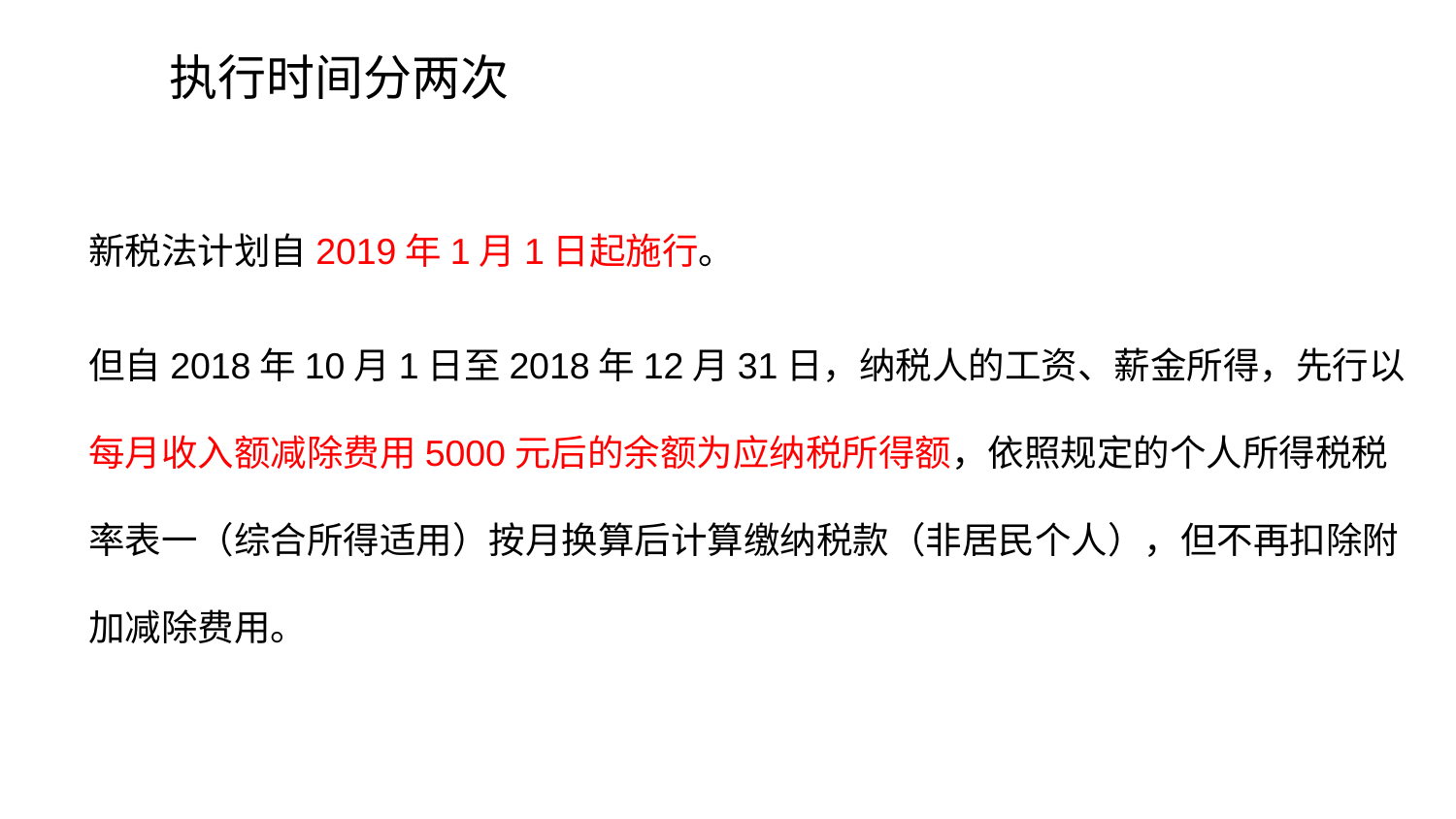

# 执行时间分两次
新税法计划自2019年1月1日起施行。
但自2018年10月1日至2018年12月31日，纳税人的工资、薪金所得，先行以每月收入额减除费用5000元后的余额为应纳税所得额，依照规定的个人所得税税率表一（综合所得适用）按月换算后计算缴纳税款（非居民个人），但不再扣除附加减除费用。